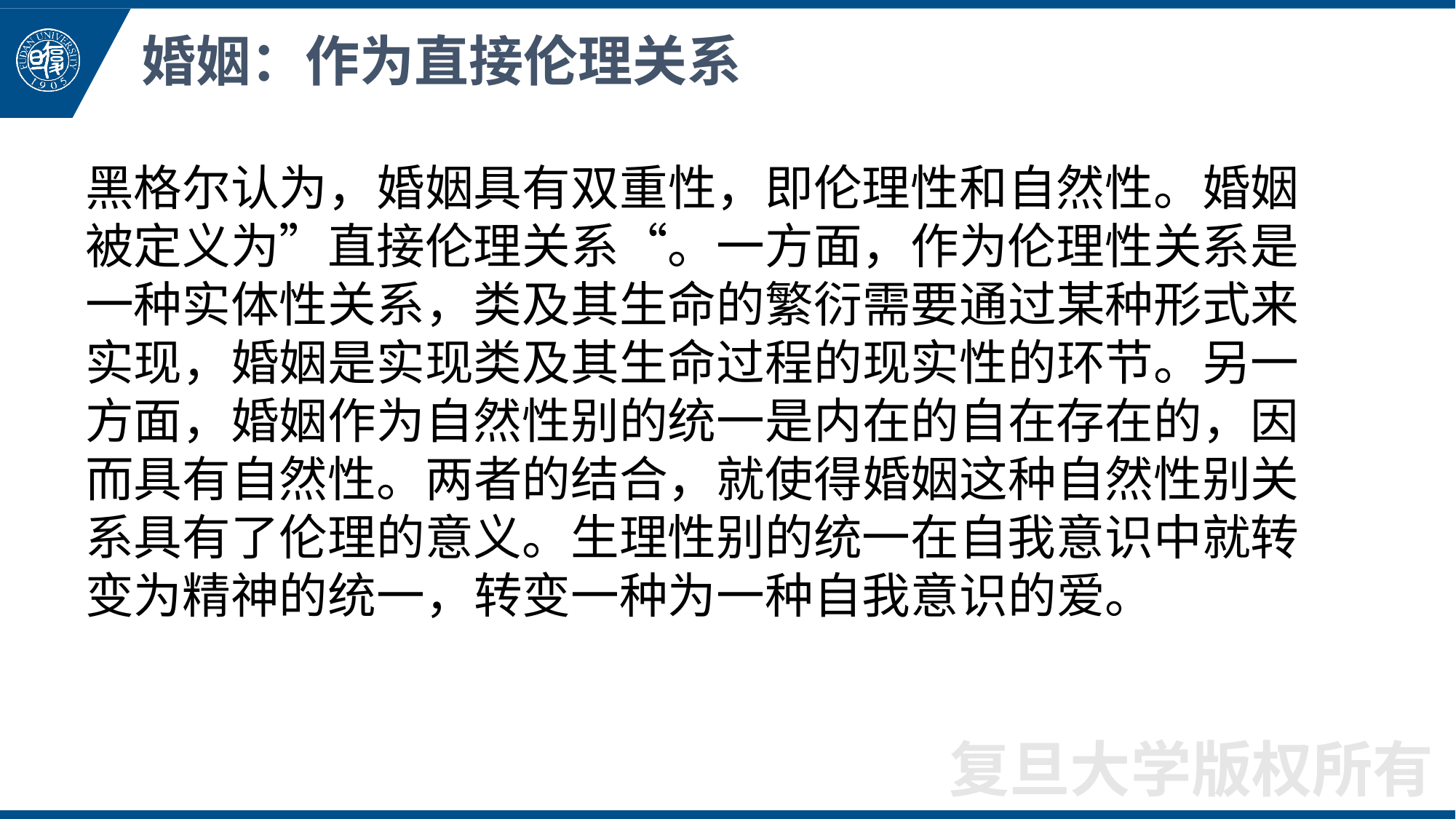

# 婚姻：作为直接伦理关系
黑格尔认为，婚姻具有双重性，即伦理性和自然性。婚姻被定义为”直接伦理关系“。一方面，作为伦理性关系是一种实体性关系，类及其生命的繁衍需要通过某种形式来实现，婚姻是实现类及其生命过程的现实性的环节。另一方面，婚姻作为自然性别的统一是内在的自在存在的，因而具有自然性。两者的结合，就使得婚姻这种自然性别关系具有了伦理的意义。生理性别的统一在自我意识中就转变为精神的统一，转变一种为一种自我意识的爱。